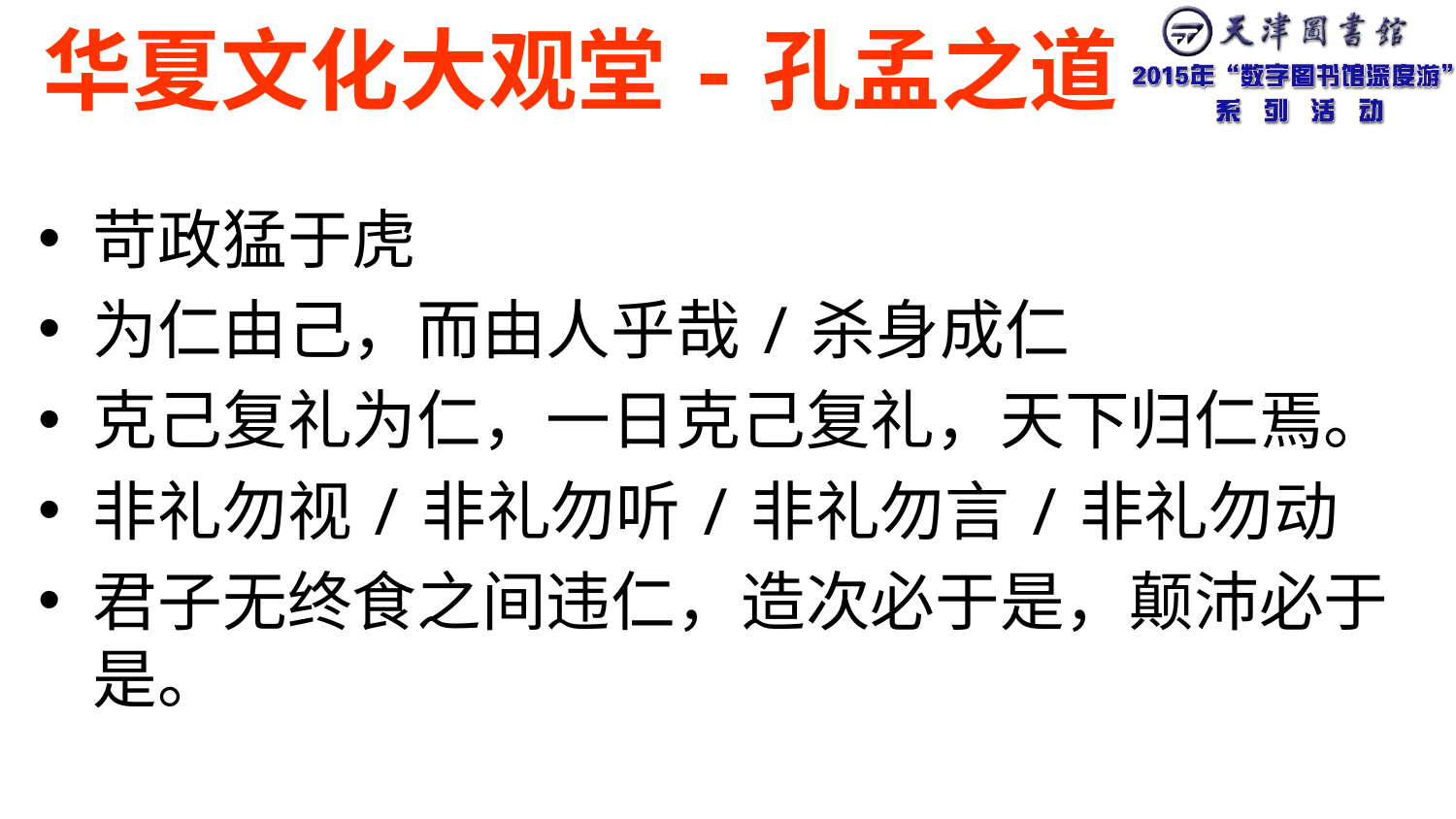

# 华夏文化大观堂-孔孟之道
苛政猛于虎
为仁由己，而由人乎哉/杀身成仁
克己复礼为仁，一日克己复礼，天下归仁焉。
非礼勿视/非礼勿听/非礼勿言/非礼勿动
君子无终食之间违仁，造次必于是，颠沛必于是。